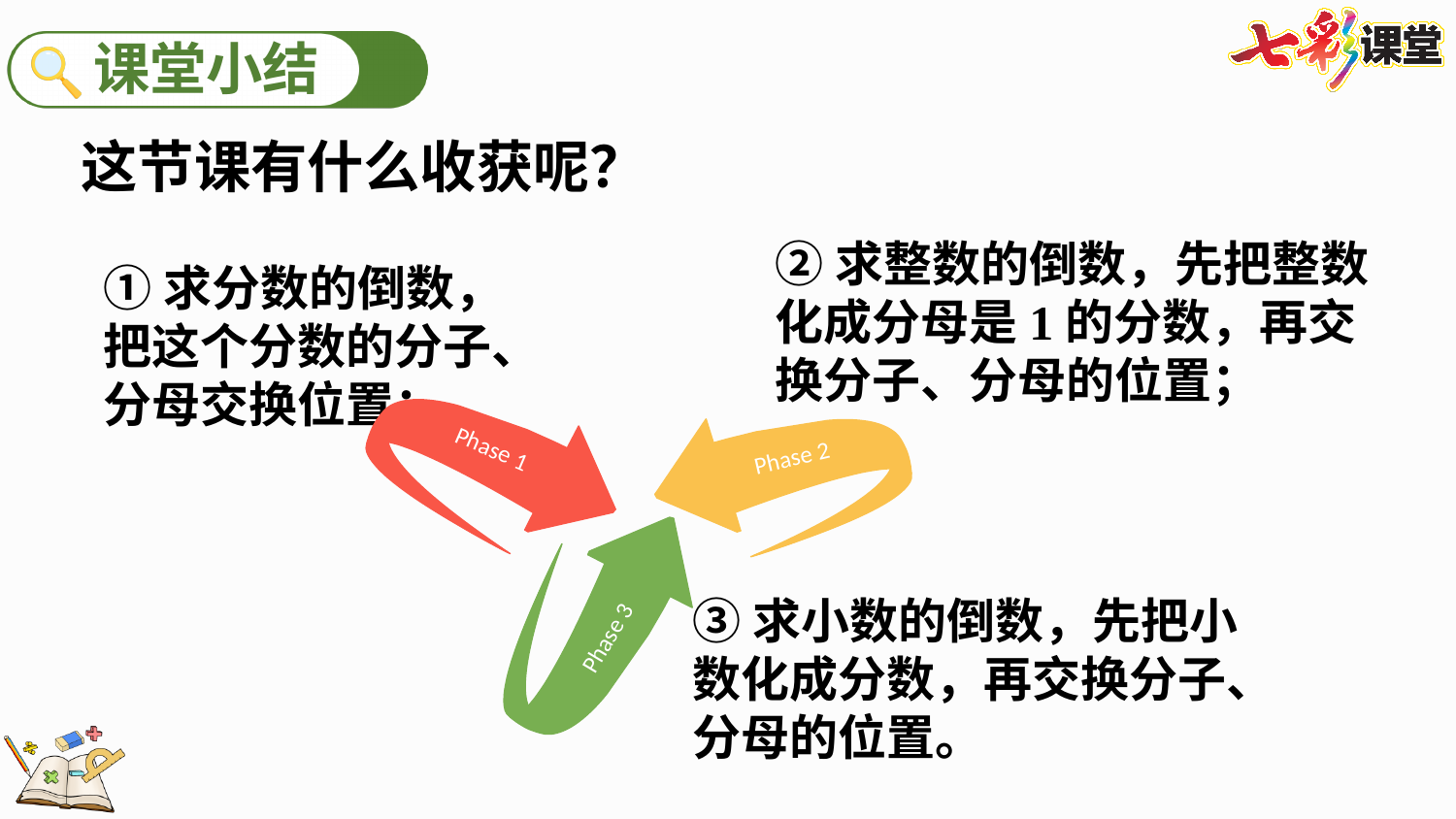

这节课有什么收获呢？
②求整数的倒数，先把整数化成分母是1的分数，再交换分子、分母的位置；
①求分数的倒数，把这个分数的分子、分母交换位置；

Phase 1

Phase 2

Phase 3
③求小数的倒数，先把小数化成分数，再交换分子、分母的位置。